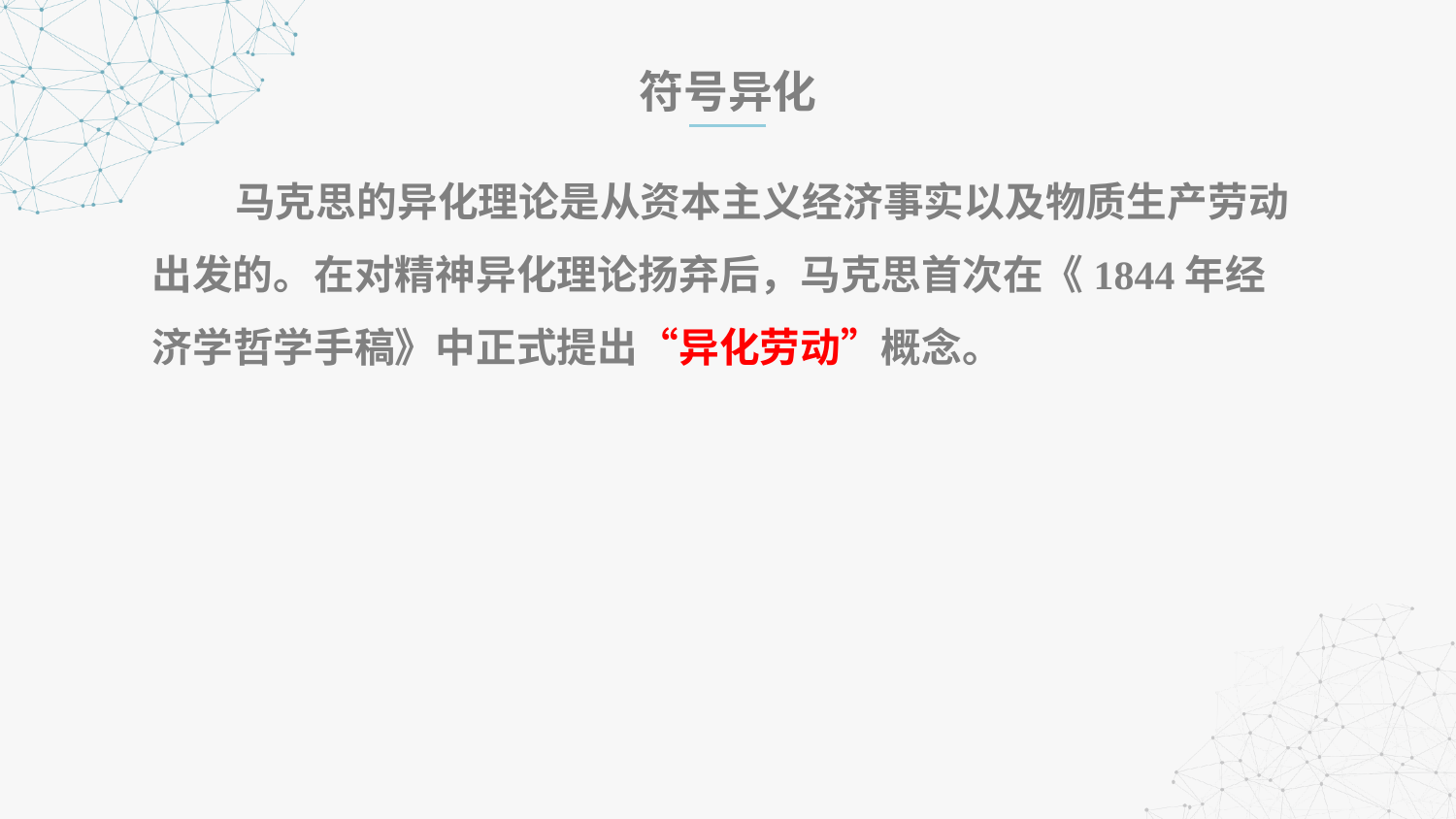

符号异化
        马克思的异化理论是从资本主义经济事实以及物质生产劳动出发的。在对精神异化理论扬弃后，马克思首次在《1844年经济学哲学手稿》中正式提出“异化劳动”概念。